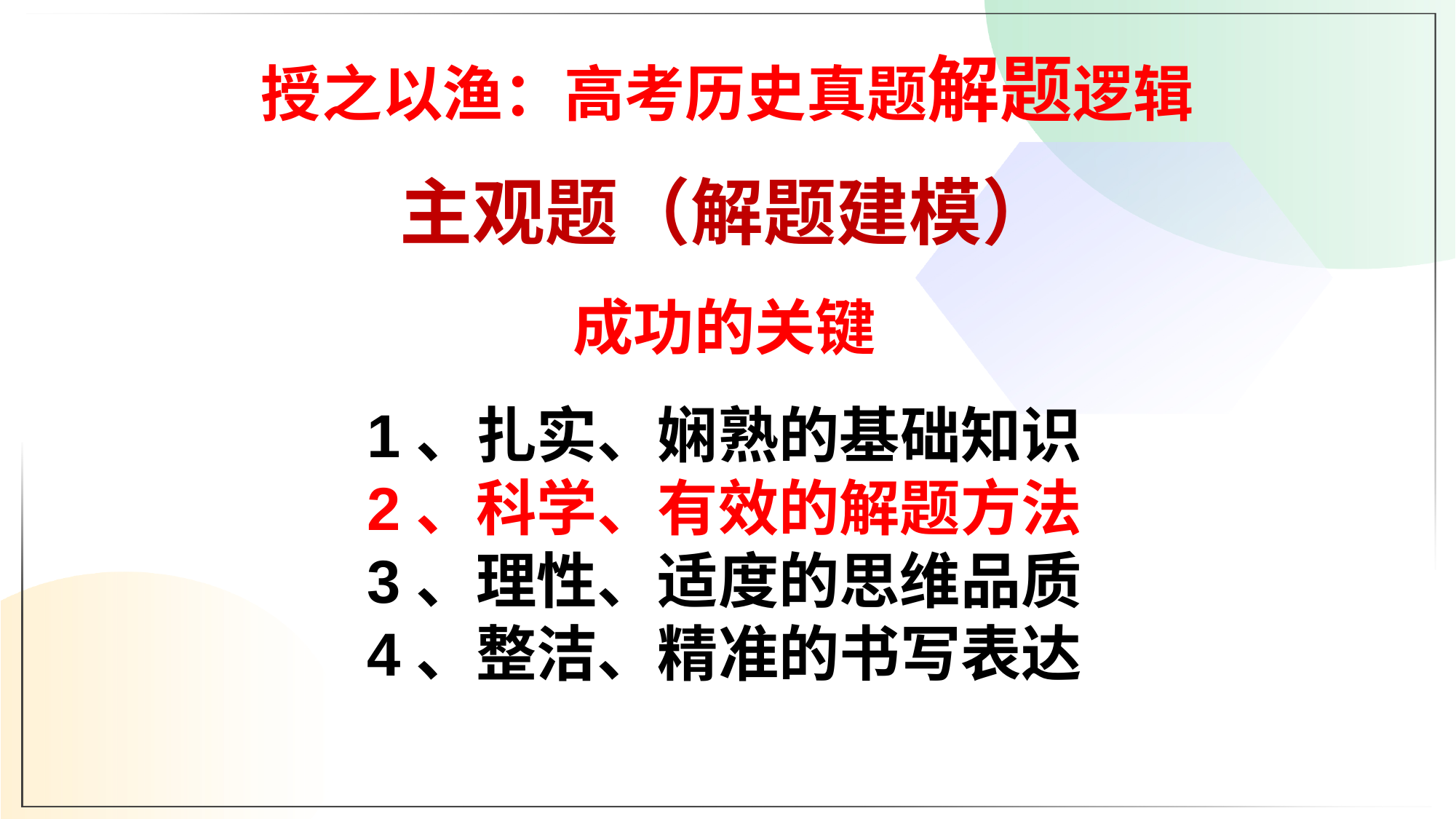

授之以渔：高考历史真题解题逻辑
主观题（解题建模）
成功的关键
1、扎实、娴熟的基础知识
2、科学、有效的解题方法
3、理性、适度的思维品质
4、整洁、精准的书写表达